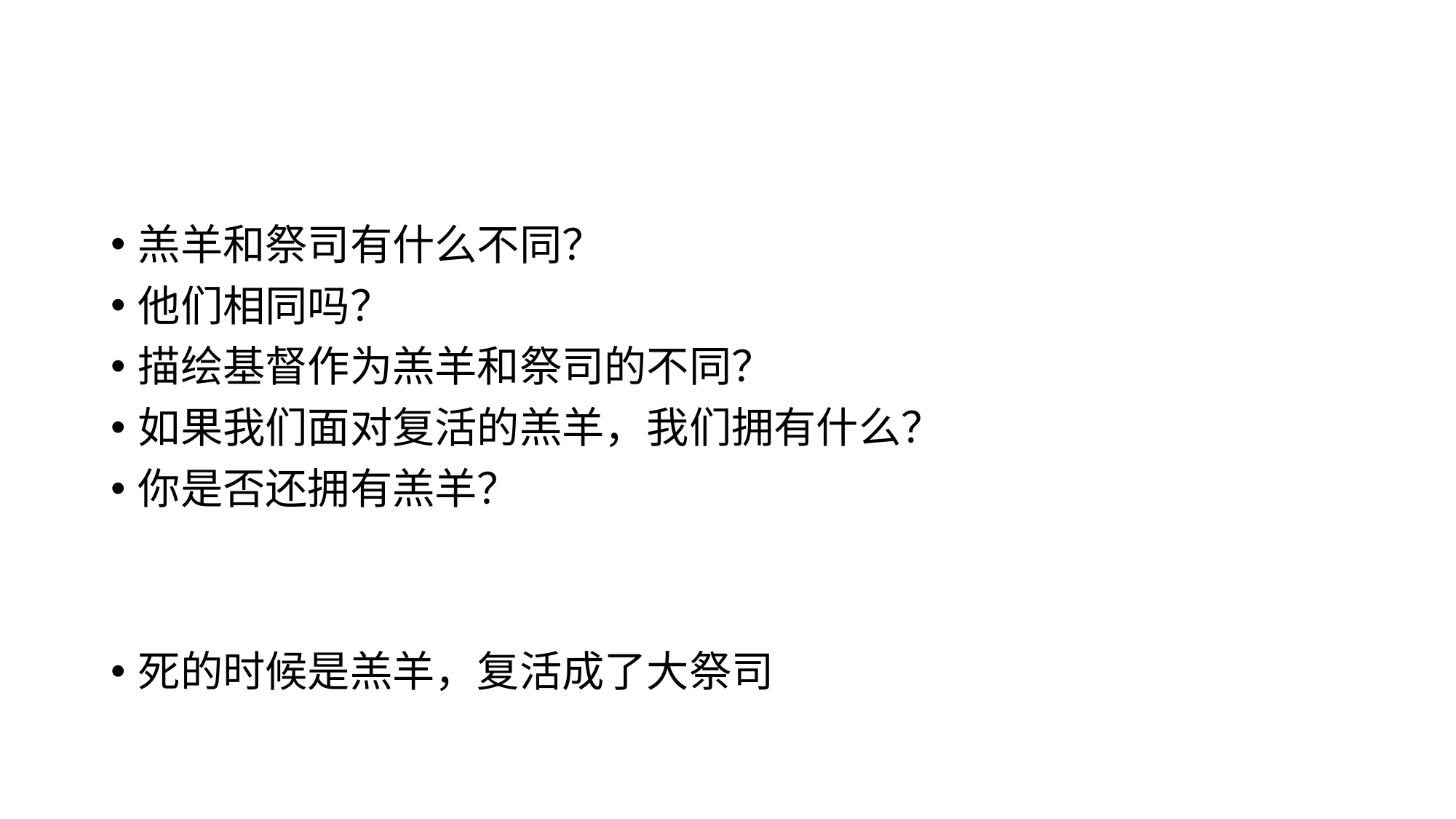

#
羔羊和祭司有什么不同？
他们相同吗？
描绘基督作为羔羊和祭司的不同？
如果我们面对复活的羔羊，我们拥有什么？
你是否还拥有羔羊？

死的时候是羔羊，复活成了大祭司